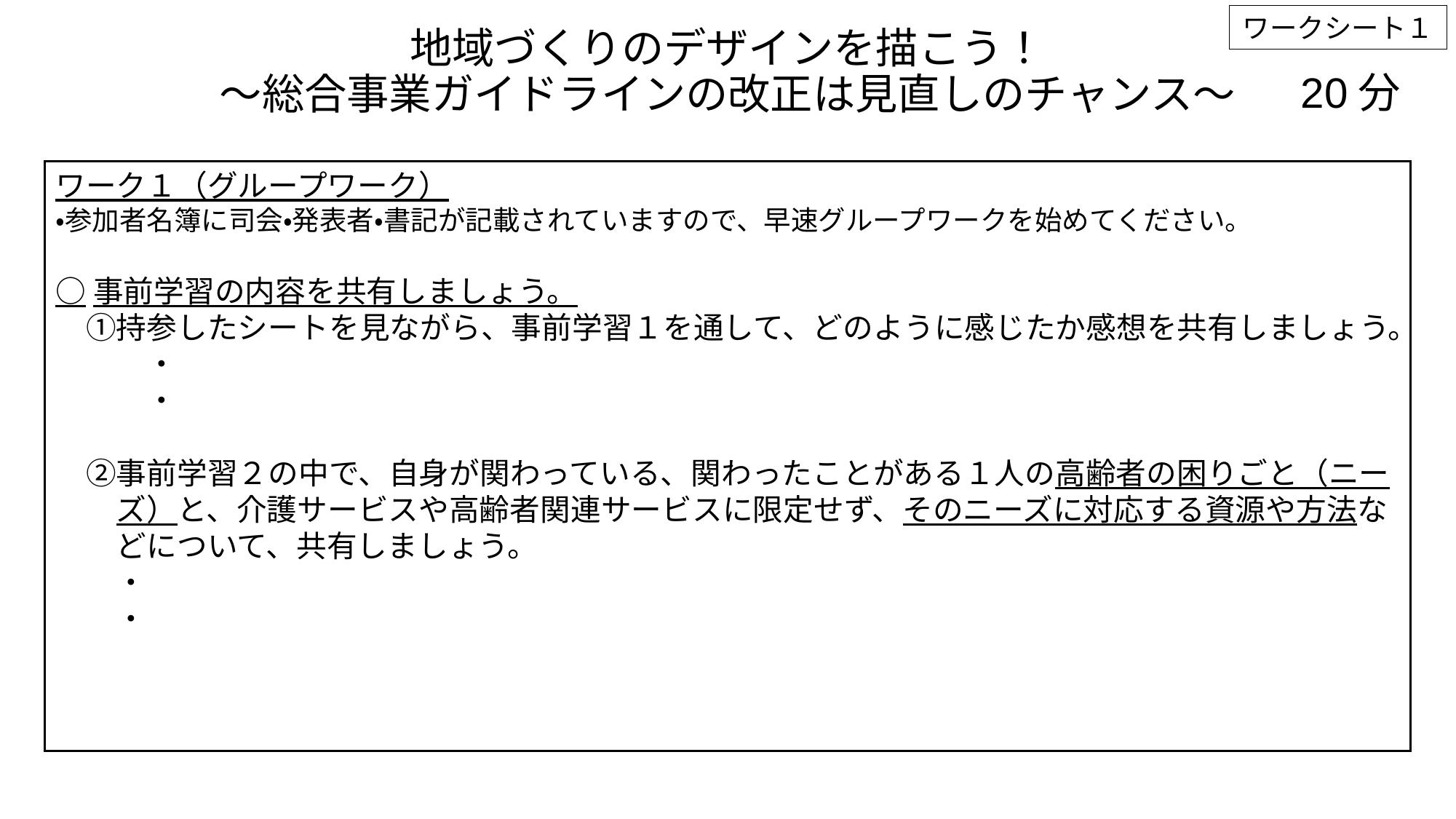

ワークシート１
# 地域づくりのデザインを描こう！ ～総合事業ガイドラインの改正は見直しのチャンス～
20分
ワーク１（グループワーク）
・参加者名簿に司会・発表者・書記が記載されていますので、早速グループワークを始めてください。

○事前学習の内容を共有しましょう。
　①持参したシートを見ながら、事前学習１を通して、どのように感じたか感想を共有しましょう。
　　　・
　　　・

　②事前学習２の中で、自身が関わっている、関わったことがある１人の高齢者の困りごと（ニー
　　ズ）と、介護サービスや高齢者関連サービスに限定せず、そのニーズに対応する資源や方法な
　　どについて、共有しましょう。
　　・
　　・